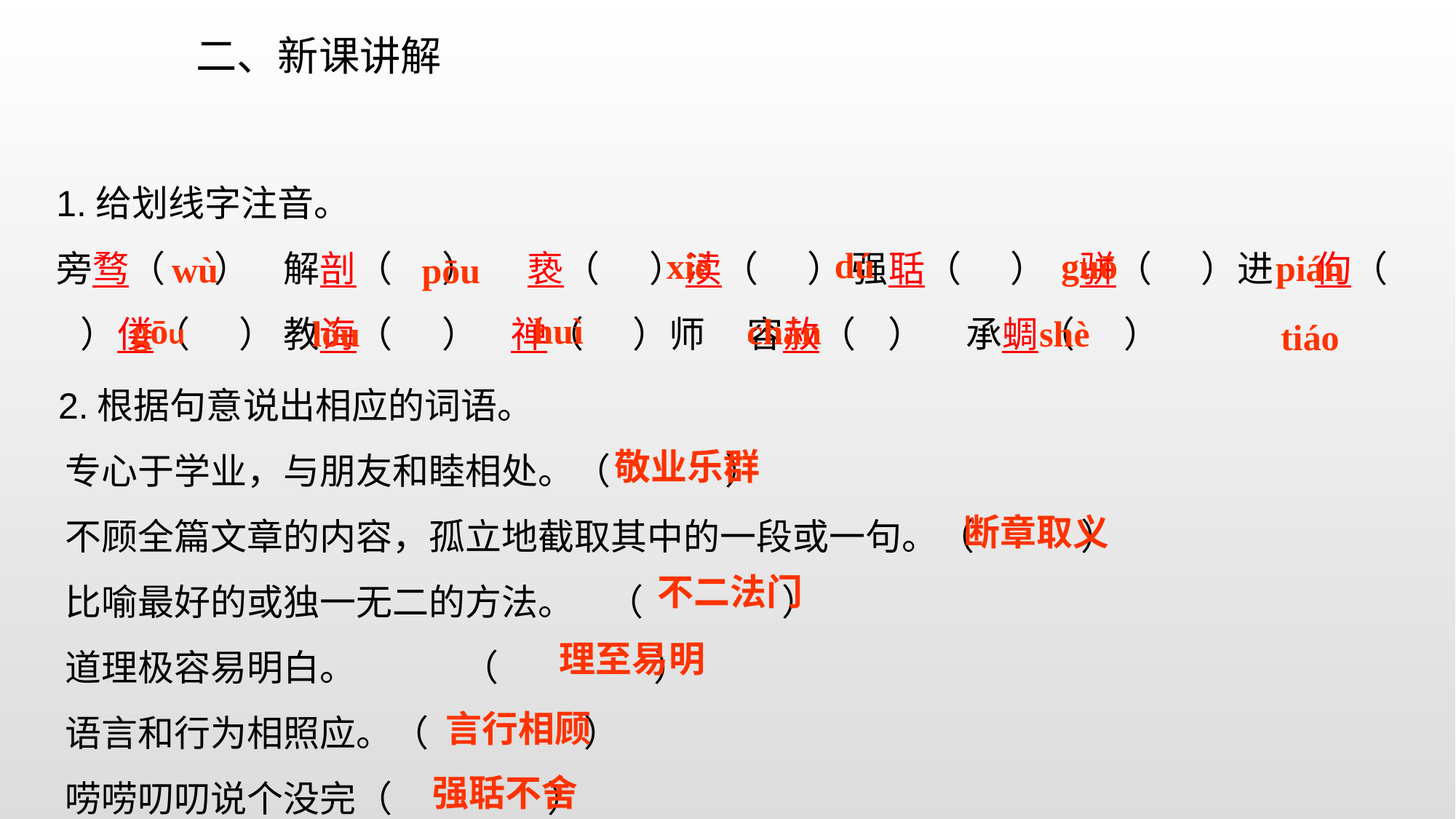

二、新课讲解

1.给划线字注音。
旁骛（      ）    解剖（      ）      亵（      ）渎（      ） 强聒（      ）    骈（      ）进     佝（      ）偻（      ） 教诲（      ）    禅（      ）师     容赦（    ）     承蜩（      ）
dú
xiè
guō
pián
wù
pōu
gōu
huì
chán
lóu
shè
tiáo
 2.根据句意说出相应的词语。
 专心于学业，与朋友和睦相处。（              ）
 不顾全篇文章的内容，孤立地截取其中的一段或一句。（             ）
 比喻最好的或独一无二的方法。    （                 ）
 道理极容易明白。             （                   ）
 语言和行为相照应。（                   ）
 唠唠叨叨说个没完（                   ）
敬业乐群
断章取义
不二法门
理至易明
言行相顾
强聒不舍